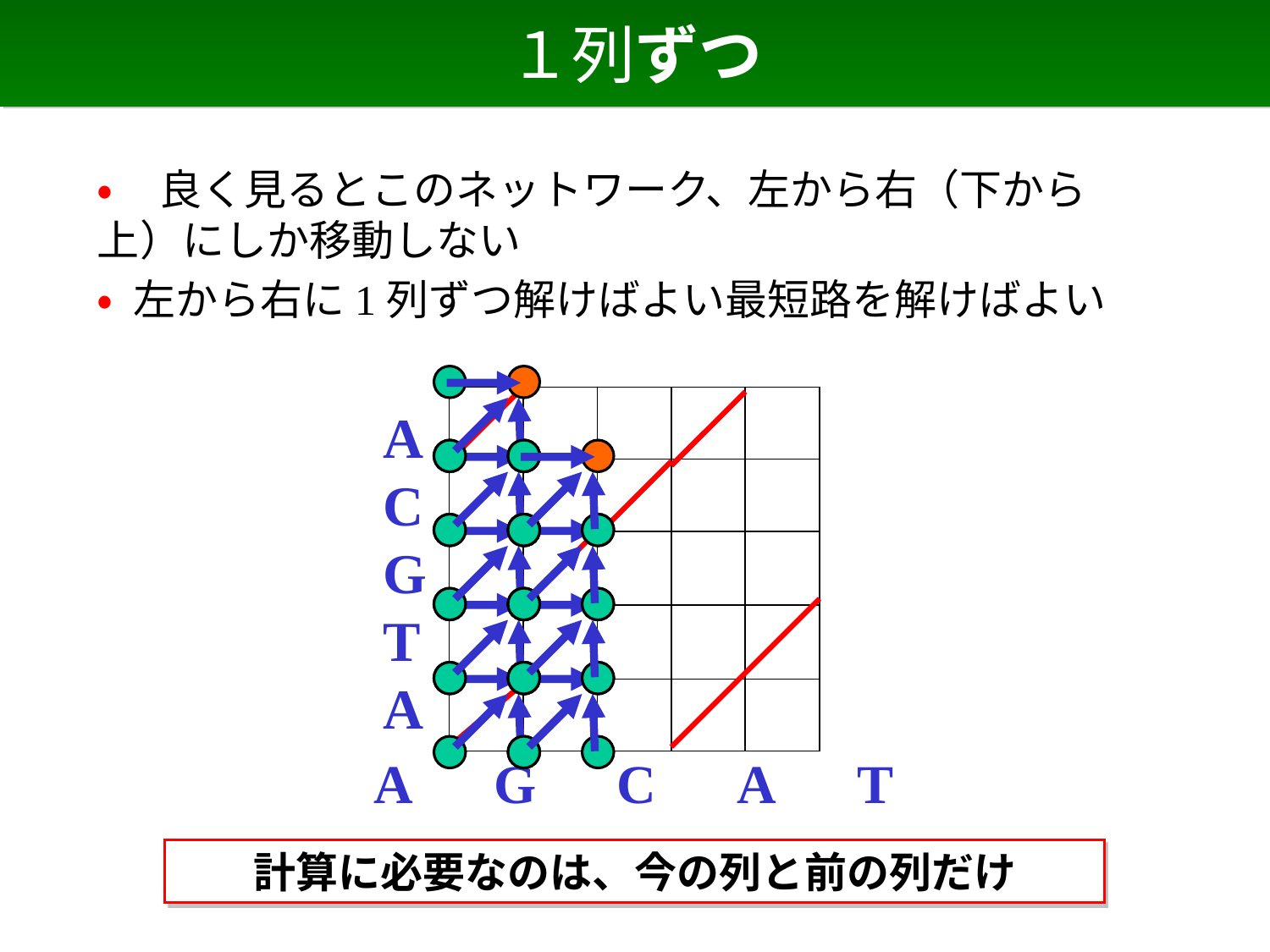

# １列ずつ
• 良く見るとこのネットワーク、左から右（下から上）にしか移動しない
• 左から右に1列ずつ解けばよい最短路を解けばよい

|  |  |  |  |  |
| --- | --- | --- | --- | --- |
|  |  |  |  |  |
|  |  |  |  |  |
|  |  |  |  |  |
|  |  |  |  |  |

A
C
G
T
A

A　G　C　A　T
計算に必要なのは、今の列と前の列だけ